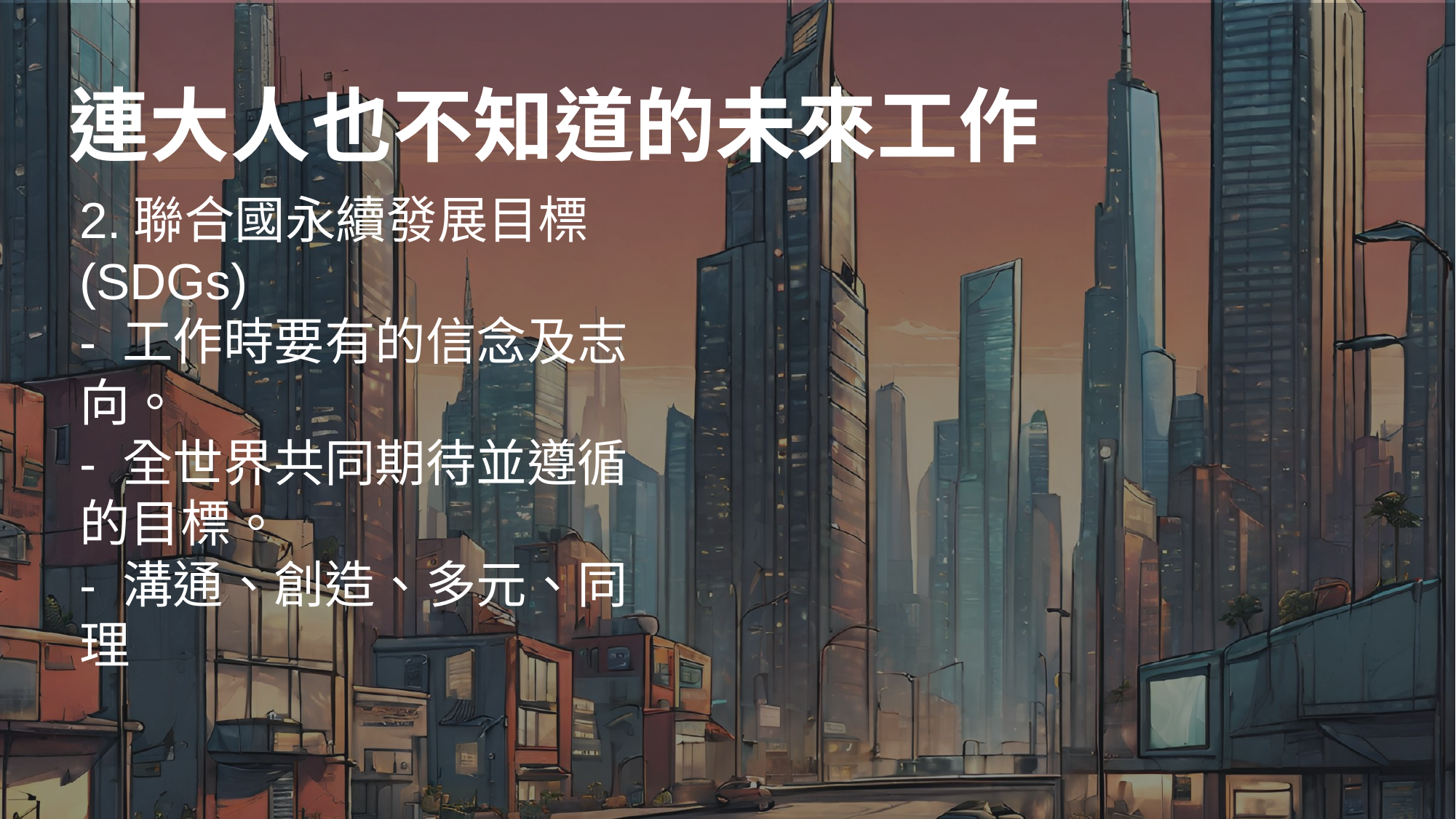

連大人也不知道的未來工作
2.聯合國永續發展目標(SDGs)
- 工作時要有的信念及志向。
- 全世界共同期待並遵循的目標。
- 溝通、創造、多元、同理